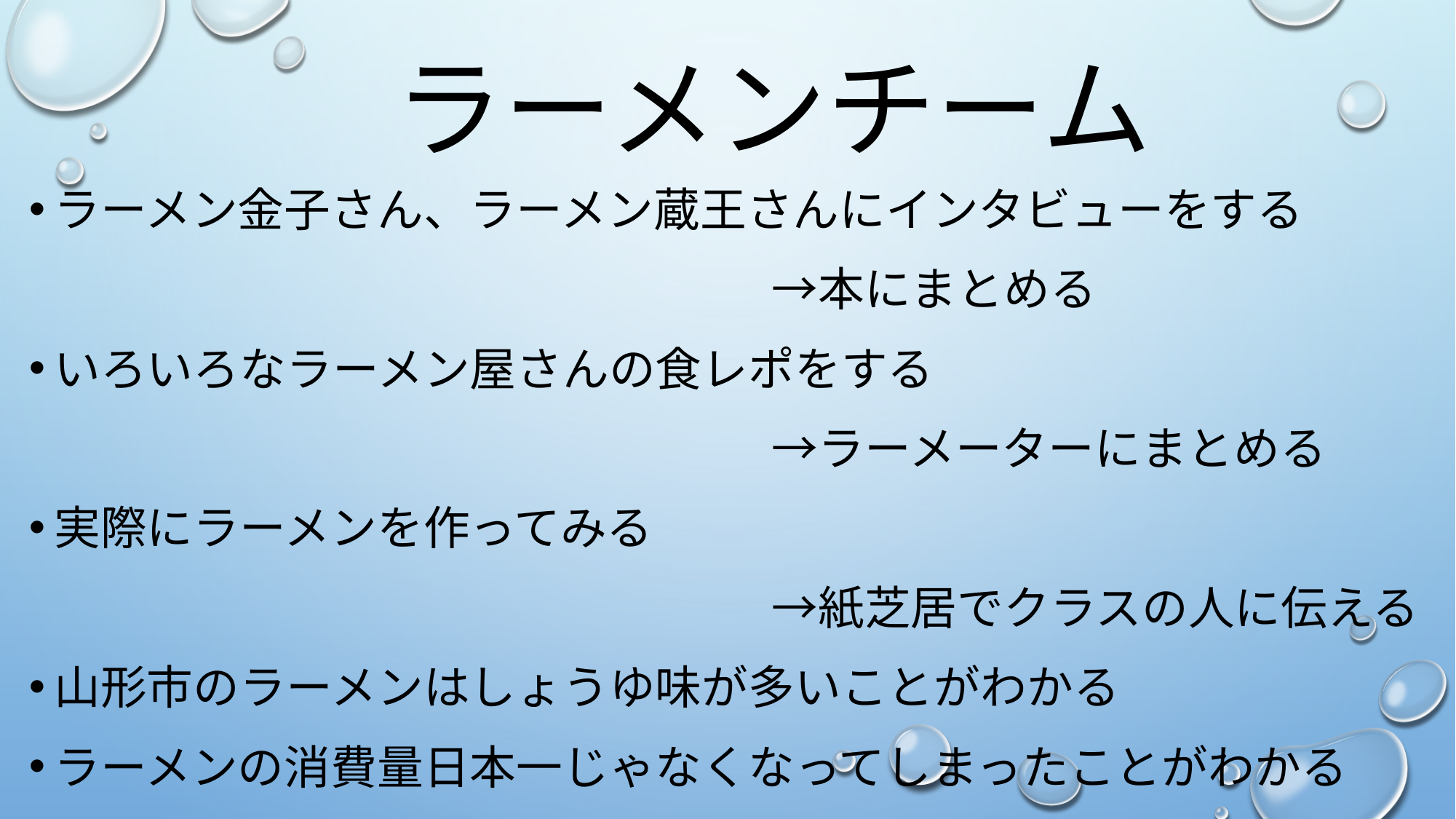

# ラーメンチーム
ラーメン金子さん、ラーメン蔵王さんにインタビューをする
　　　　　　　　　　　　　　　　→本にまとめる
いろいろなラーメン屋さんの食レポをする
　　　　　　　　　　　　　　　　→ラーメーターにまとめる
実際にラーメンを作ってみる
　　　　　　　　　　　　　　　　→紙芝居でクラスの人に伝える
山形市のラーメンはしょうゆ味が多いことがわかる
ラーメンの消費量日本一じゃなくなってしまったことがわかる